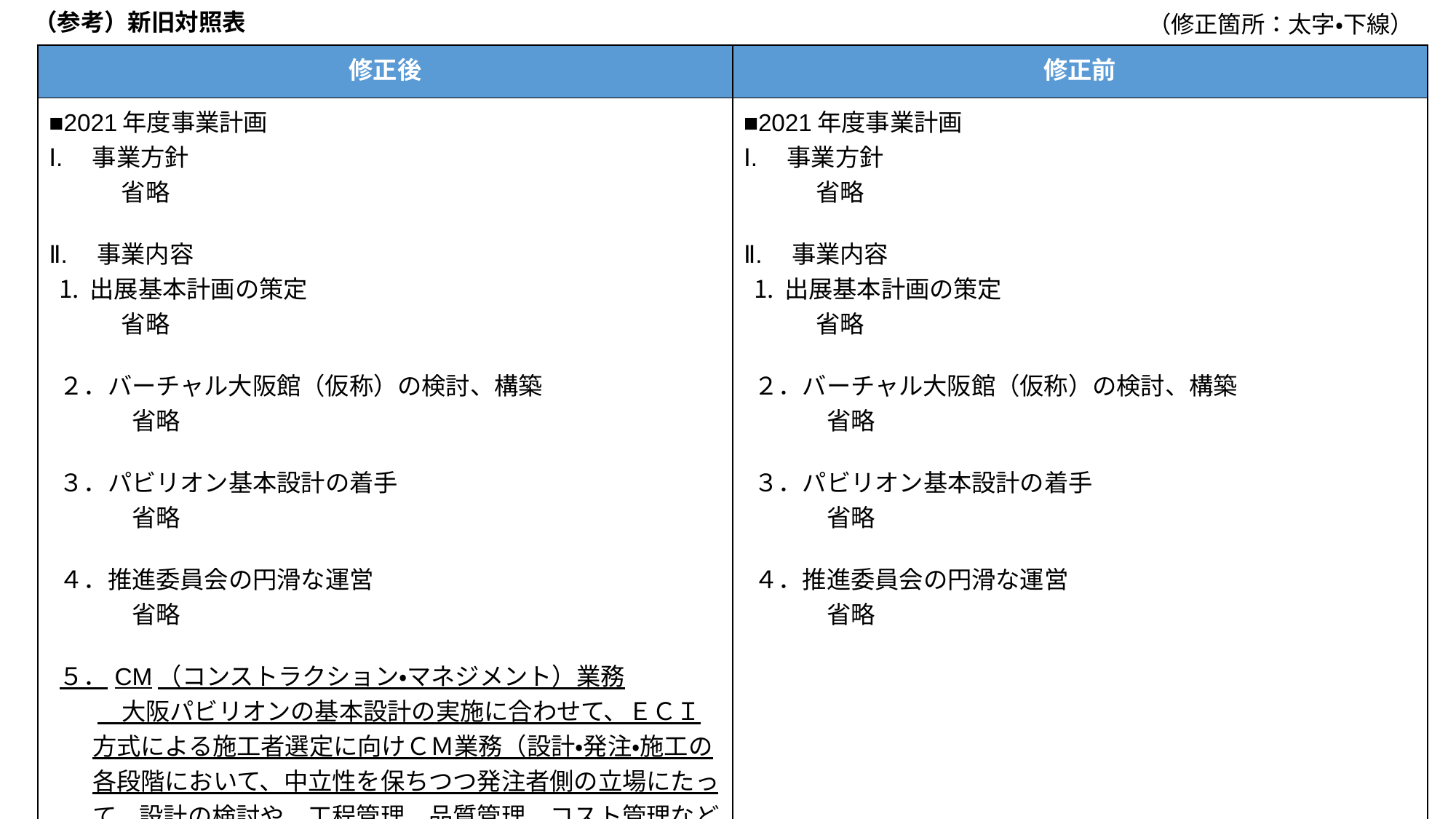

（修正箇所：太字・下線）
（参考）新旧対照表
| 修正後 | 修正前 |
| --- | --- |
| ■2021年度事業計画 Ⅰ.　事業方針 　　　省略 Ⅱ.　事業内容 出展基本計画の策定 　　　省略 ２．バーチャル大阪館（仮称）の検討、構築 　　　省略 ３．パビリオン基本設計の着手 　　　省略 ４．推進委員会の円滑な運営 　　　省略 ５．CM（コンストラクション・マネジメント）業務 　　　大阪パビリオンの基本設計の実施に合わせて、ＥＣＩ方式による施工者選定に向けＣＭ業務（設計・発注・施工の各段階において、中立性を保ちつつ発注者側の立場にたって、設計の検討や、工程管理、品質管理、コスト管理などの各種技術的なマネジメントを実施）を実施する。 | ■2021年度事業計画 Ⅰ.　事業方針 　　　省略 Ⅱ.　事業内容 出展基本計画の策定 　　　省略 ２．バーチャル大阪館（仮称）の検討、構築 　　　省略 ３．パビリオン基本設計の着手 　　　省略 ４．推進委員会の円滑な運営 　　　省略 |